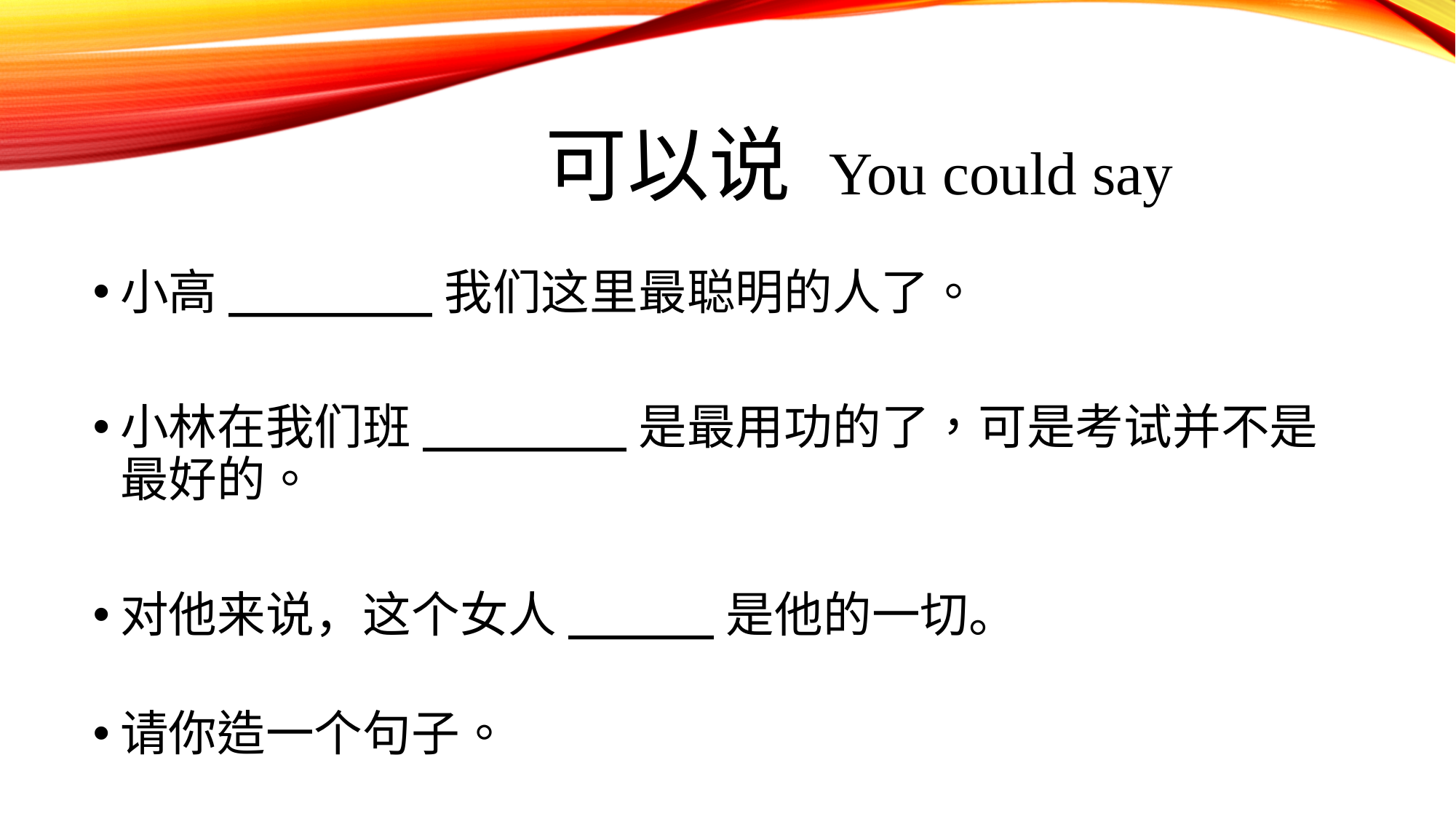

# 可以说 You could say
小高_______我们这里最聪明的人了。

小林在我们班_______是最用功的了，可是考试并不是最好的。

对他来说，这个女人_____是他的一切。

请你造一个句子。